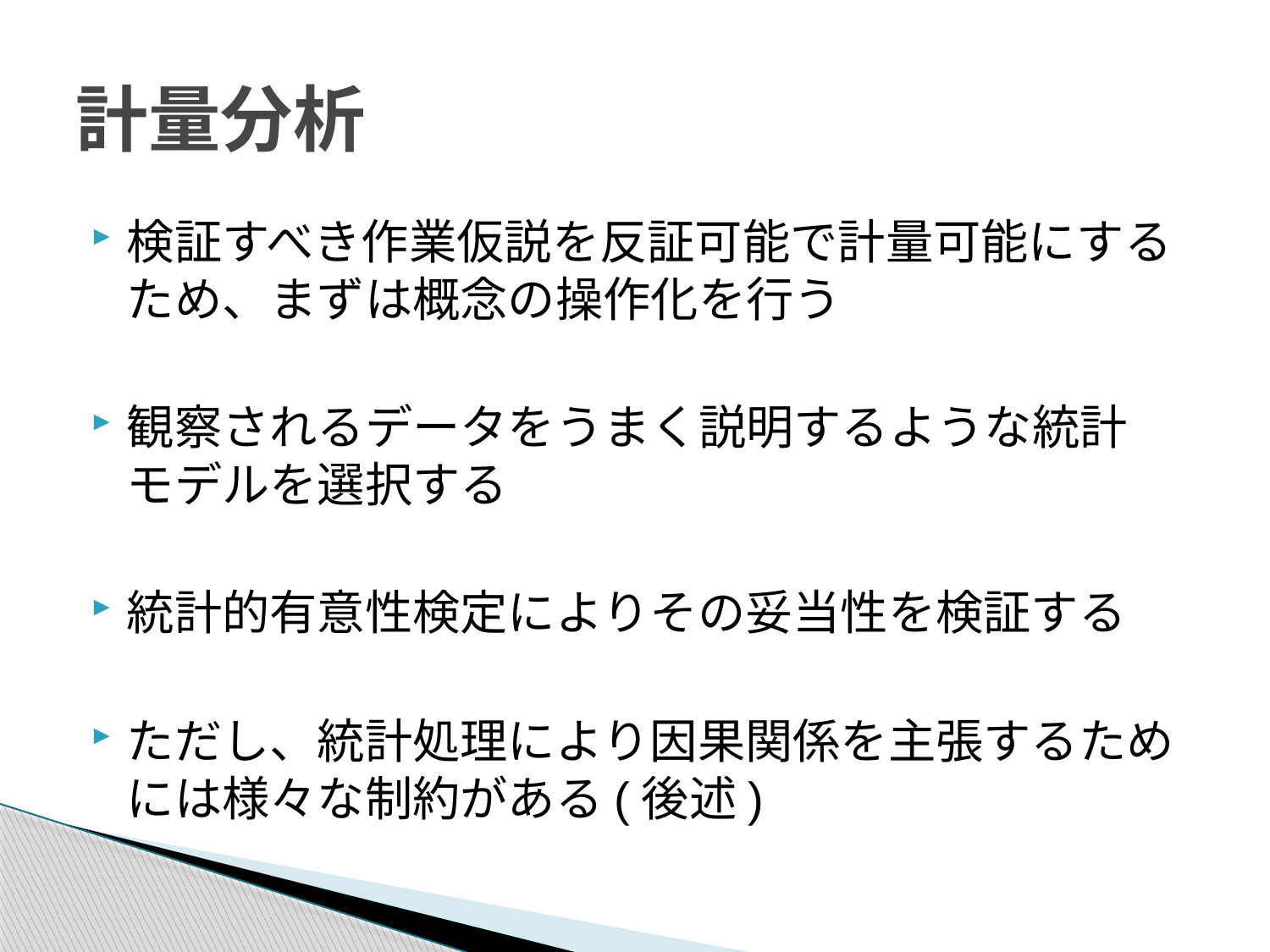

# 計量分析
検証すべき作業仮説を反証可能で計量可能にするため、まずは概念の操作化を行う

観察されるデータをうまく説明するような統計　モデルを選択する

統計的有意性検定によりその妥当性を検証する

ただし、統計処理により因果関係を主張するためには様々な制約がある(後述)